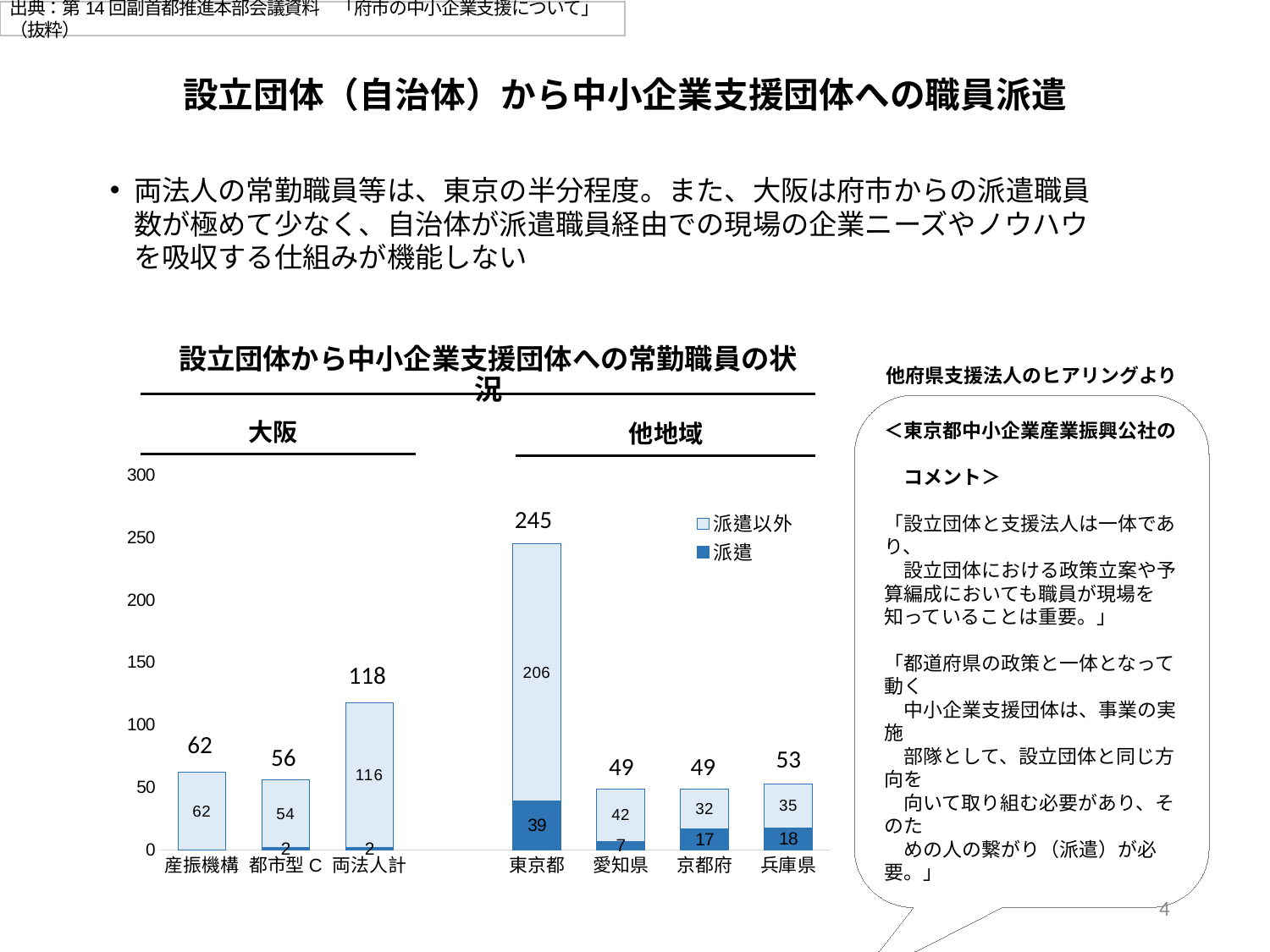

出典：第14回副首都推進本部会議資料　「府市の中小企業支援について」（抜粋）
設立団体（自治体）から中小企業支援団体への職員派遣
両法人の常勤職員等は、東京の半分程度。また、大阪は府市からの派遣職員数が極めて少なく、自治体が派遣職員経由での現場の企業ニーズやノウハウを吸収する仕組みが機能しない
設立団体から中小企業支援団体への常勤職員の状況
他府県支援法人のヒアリングより
＜東京都中小企業産業振興公社の
　コメント＞

「設立団体と支援法人は一体であり、
　設立団体における政策立案や予算編成においても職員が現場を知っていることは重要。」

「都道府県の政策と一体となって動く
　中小企業支援団体は、事業の実施
　部隊として、設立団体と同じ方向を
　向いて取り組む必要があり、そのた
　めの人の繋がり（派遣）が必要。」
大阪
他地域

### Chart

| Category | 派遣 | 派遣以外 |
|---|---|---|
| 産振機構 | None | 62.0 |
| 都市型C | 2.0 | 54.0 |
| 両法人計 | 2.0 | 116.0 |
|  | None | None |
| 東京都 | 39.0 | 206.0 |
| 愛知県 | 7.0 | 42.0 |
| 京都府 | 17.0 | 32.0 |
| 兵庫県 | 18.0 | 35.0 |
245
118
62
56
53
49
49
4